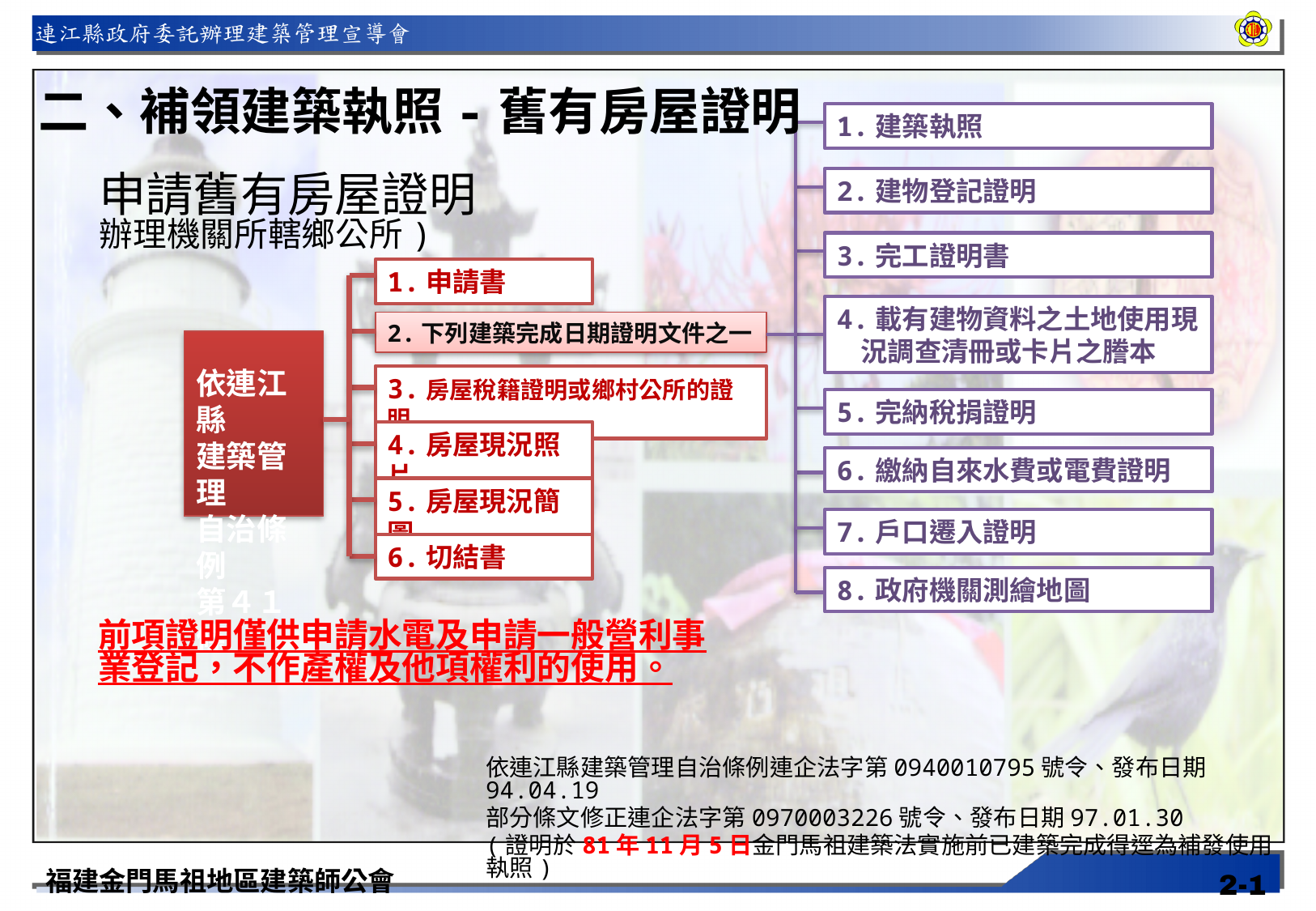

二、補領建築執照-舊有房屋證明
1.建築執照
2.建物登記證明
3.完工證明書
4.載有建物資料之土地使用現     況調查清冊或卡片之謄本
5.完納稅捐證明
6.繳納自來水費或電費證明
7.戶口遷入證明
8.政府機關測繪地圖

申請舊有房屋證明辦理機關所轄鄉公所)
1.申請書
2.下列建築完成日期證明文件之一

依連江縣
建築管理
自治條例
第４１條
3.房屋稅籍證明或鄉村公所的證明
4.房屋現況照片
5.房屋現況簡圖
6.切結書
前項證明僅供申請水電及申請一般營利事業登記，不作產權及他項權利的使用。
依連江縣建築管理自治條例連企法字第0940010795號令、發布日期94.04.19
部分條文修正連企法字第0970003226號令、發布日期97.01.30
(證明於81年11月5日金門馬祖建築法實施前已建築完成得逕為補發使用執照)
福建金門馬祖地區建築師公會
2-1